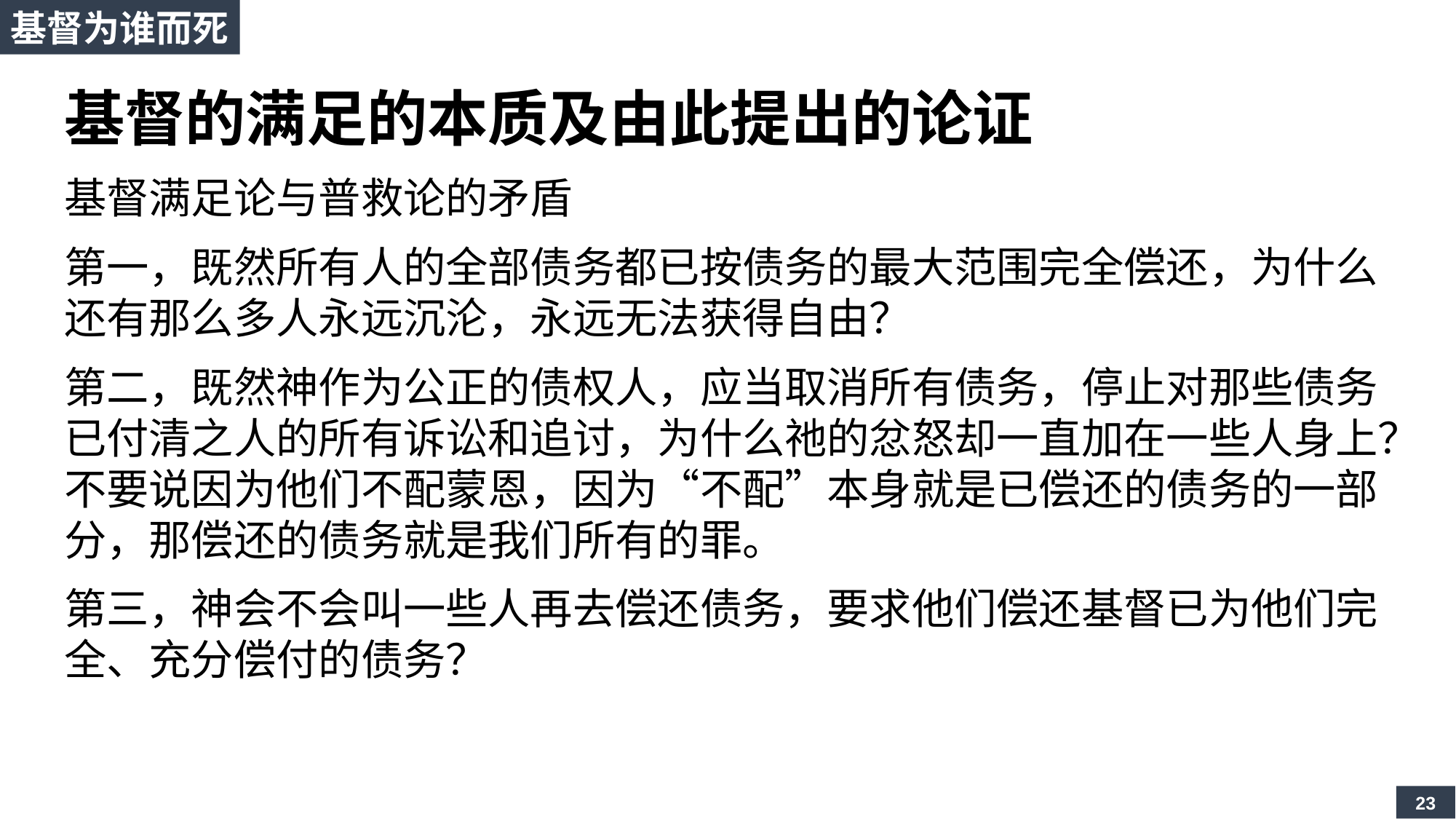

基督为谁而死
基督的满足的本质及由此提出的论证
基督满足论与普救论的矛盾
第一，既然所有人的全部债务都已按债务的最大范围完全偿还，为什么还有那么多人永远沉沦，永远无法获得自由？
第二，既然神作为公正的债权人，应当取消所有债务，停止对那些债务已付清之人的所有诉讼和追讨，为什么祂的忿怒却一直加在一些人身上？不要说因为他们不配蒙恩，因为“不配”本身就是已偿还的债务的一部分，那偿还的债务就是我们所有的罪。
第三，神会不会叫一些人再去偿还债务，要求他们偿还基督已为他们完全、充分偿付的债务？
23